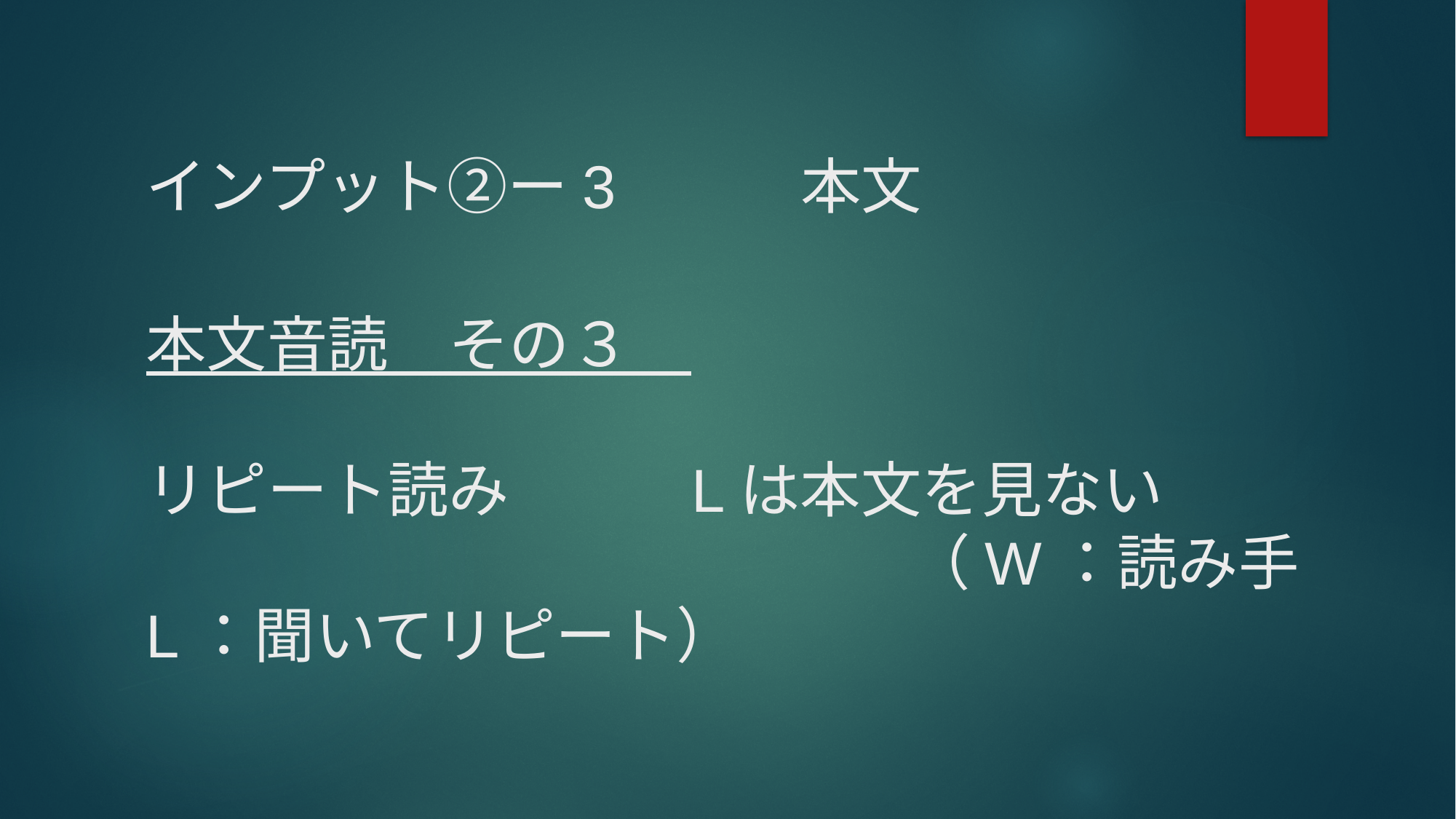

インプット②ー3		本文
# 本文音読　その３　 リピート読み		Lは本文を見ない （W：読み手　L：聞いてリピート）